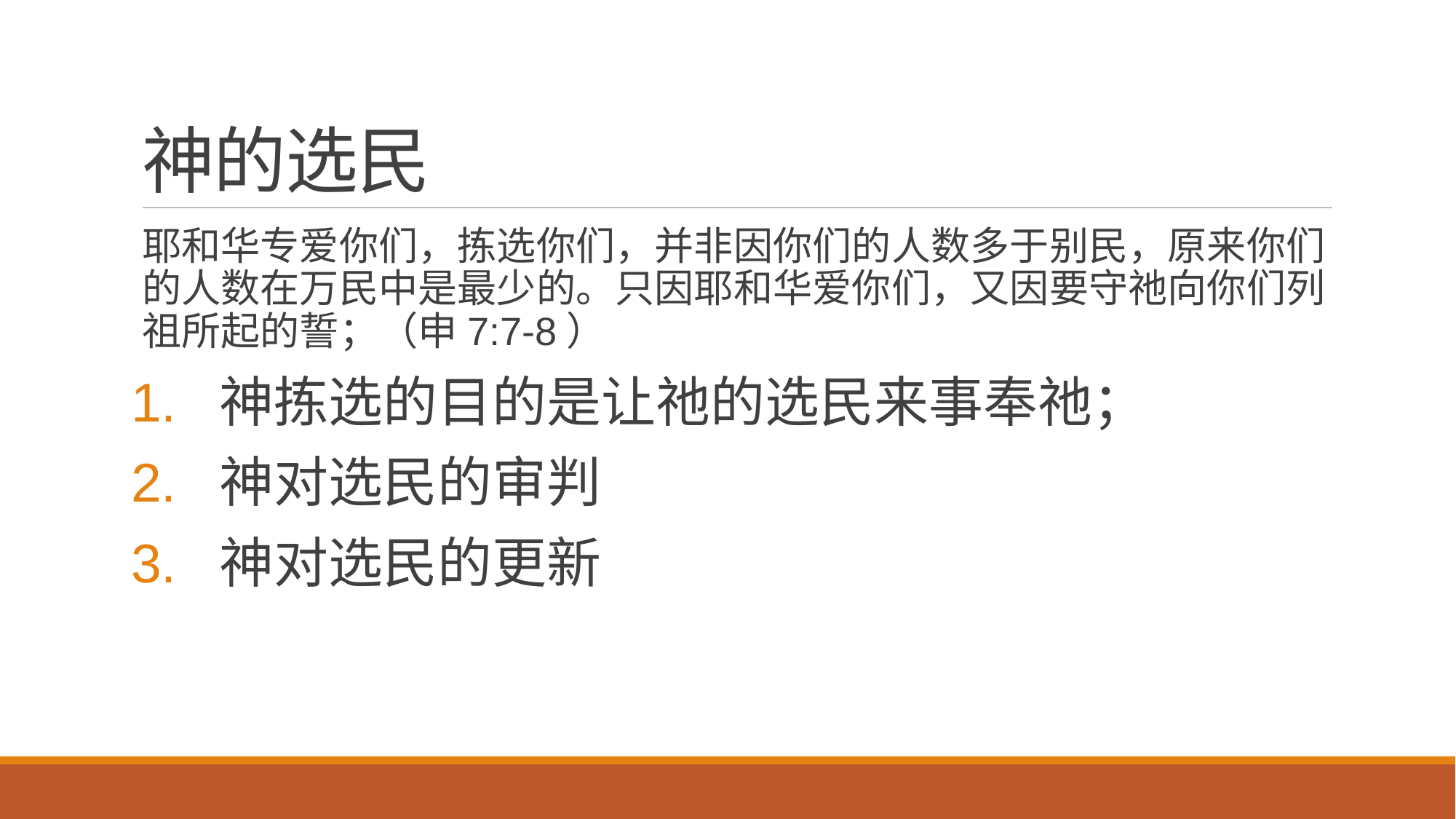

# 神的选民
耶和华专爱你们，拣选你们，并非因你们的人数多于别民，原来你们的人数在万民中是最少的。只因耶和华爱你们，又因要守祂向你们列祖所起的誓；（申7:7-8）
神拣选的目的是让祂的选民来事奉祂；
神对选民的审判
神对选民的更新